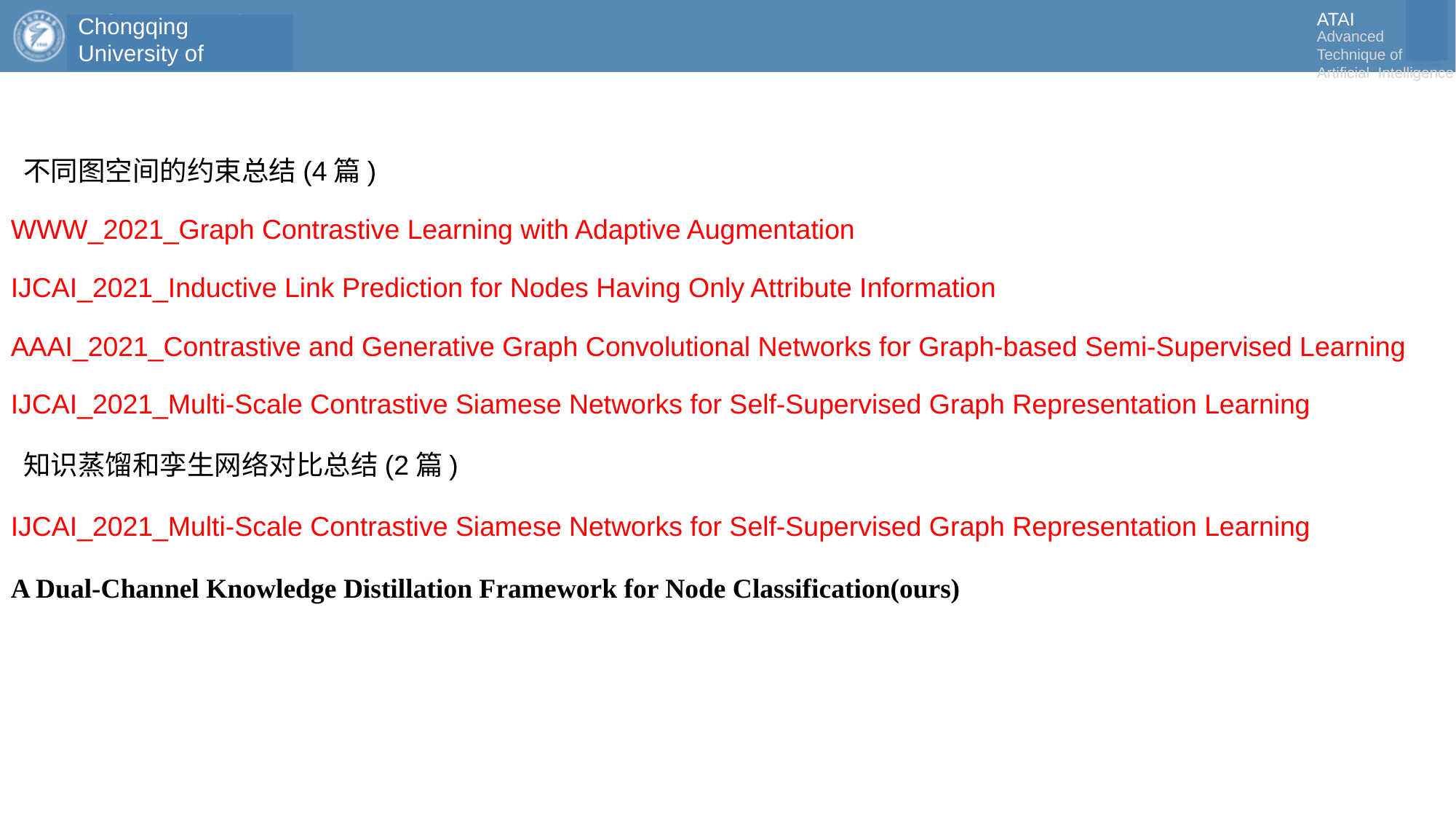

不同图空间的约束总结(4篇)
WWW_2021_Graph Contrastive Learning with Adaptive Augmentation
IJCAI_2021_Inductive Link Prediction for Nodes Having Only Attribute Information
AAAI_2021_Contrastive and Generative Graph Convolutional Networks for Graph-based Semi-Supervised Learning
IJCAI_2021_Multi-Scale Contrastive Siamese Networks for Self-Supervised Graph Representation Learning
知识蒸馏和孪生网络对比总结(2篇)
IJCAI_2021_Multi-Scale Contrastive Siamese Networks for Self-Supervised Graph Representation Learning
A Dual-Channel Knowledge Distillation Framework for Node Classification(ours)